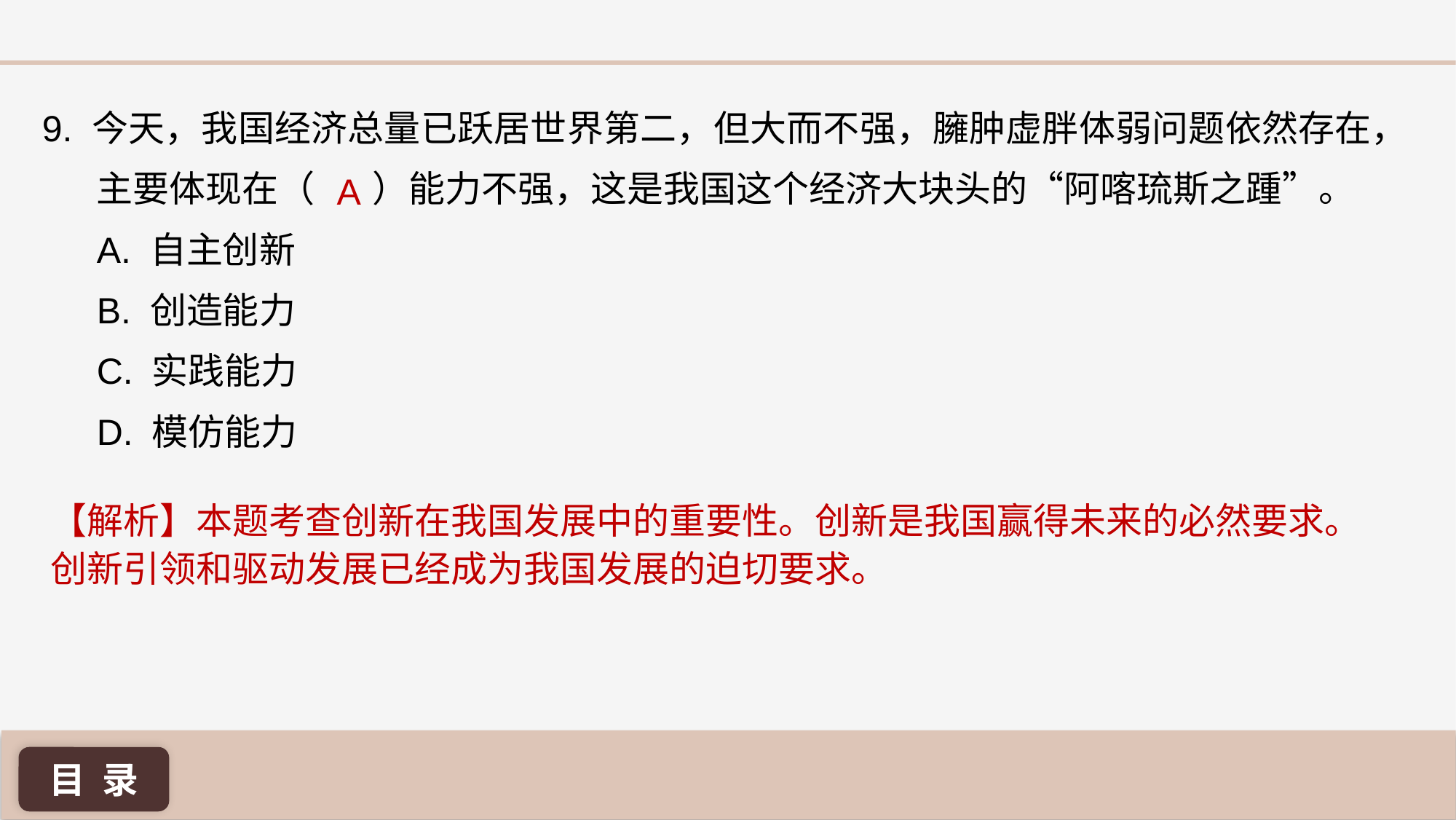

9. 今天，我国经济总量已跃居世界第二，但大而不强，臃肿虚胖体弱问题依然存在，主要体现在（       ）能力不强，这是我国这个经济大块头的“阿喀琉斯之踵”。
A. 自主创新
B. 创造能力
C. 实践能力
D. 模仿能力
A
【解析】本题考查创新在我国发展中的重要性。创新是我国赢得未来的必然要求。创新引领和驱动发展已经成为我国发展的迫切要求。